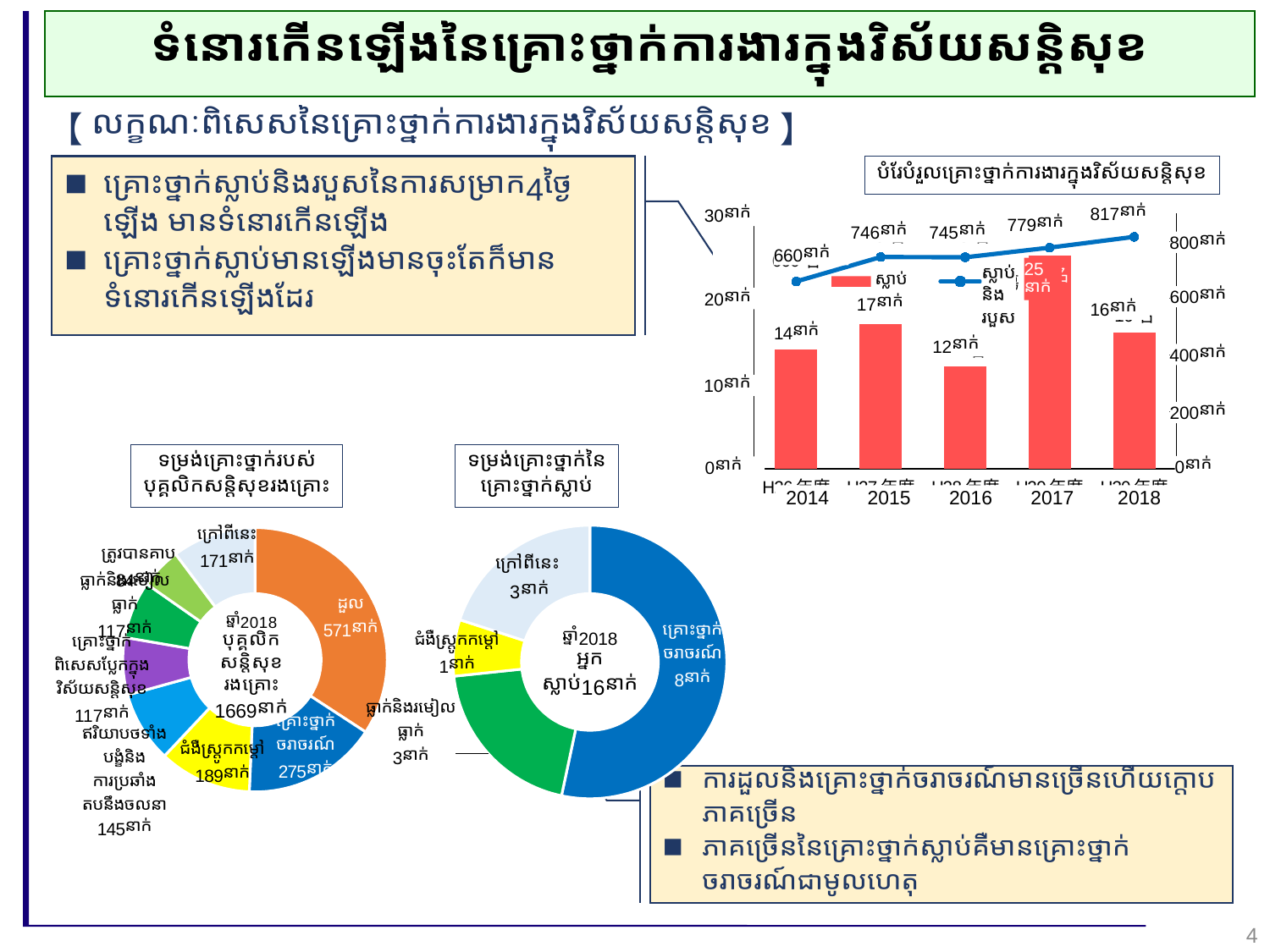

ទំនោរកើនឡើងនៃគ្រោះថ្នាក់ការងារក្នុងវិស័យសន្តិសុខ
【លក្ខណៈពិសេសនៃគ្រោះថ្នាក់ការងារក្នុងវិស័យសន្តិសុខ】
គ្រោះថ្នាក់ស្លាប់និងរបួសនៃការសម្រាក4ថ្ងៃឡើង មានទំនោរកើនឡើង
គ្រោះថ្នាក់ស្លាប់មានឡើងមានចុះតែក៏មានទំនោរកើនឡើងដែរ
បំរែបំរួលគ្រោះថ្នាក់ការងារក្នុងវិស័យសន្តិសុខ

### Chart

| Category |  |  |
|---|---|---|
| H26年度 | 14.0 | 660.0 |
| H27年度 | 17.0 | 746.0 |
| H28年度 | 12.0 | 745.0 |
| H29年度 | 25.0 | 779.0 |
| H30年度 | 16.0 | 817.0 |
817នាក់
30នាក់
779នាក់
746នាក់
745នាក់
800នាក់
660នាក់
25
នាក់
ស្លាប់
និង
របួស
ស្លាប់
600នាក់
20នាក់
17នាក់
16នាក់
12នាក់
400នាក់
10នាក់
200នាក់
0នាក់
0នាក់
  2014       2015       2016       2017        2018
14នាក់
ទម្រង់គ្រោះថ្នាក់របស់
បុគ្គលិកសន្តិសុខរងគ្រោះ
ទម្រង់គ្រោះថ្នាក់នៃ
គ្រោះថ្នាក់ស្លាប់

### Chart

| Category |  |
|---|---|
| គ្រោះថ្នាក់ចរាចរណ៍ | 8.0 |
| ធ្លាក់និងរមៀលធ្លាក់ | 3.0 |
| ជំងឺស្ត្រូកកម្តៅ | 1.0 |
| ក្រៅពីនេះ | 3.0 |

### Chart

| Category |  |
|---|---|
| ដួល | 571.0 |
| គ្រោះថ្នាក់ចរាចរណ៍ | 275.0 |
| ជំងឺស្ត្រូកកម្តៅ | 189.0 |
| ឥរិយាបថទាំងបង្ខំនិងការប្រឆាំងតបនឹងចលនា | 145.0 |
| គ្រោះថ្នាក់ពិសេសប្លែកក្នុងវិស័យសន្តិសុខ | 117.0 |
| ធ្លាក់និងរមៀលធ្លាក់ | 117.0 |
| ត្រូវបានគាប | 84.0 |
| ក្រៅពីនេះ | 171.0 |
ឆ្នាំ2018
អ្នកស្លាប់16នាក់
ការដួលនិងគ្រោះថ្នាក់ចរាចរណ៍មានច្រើនហើយក្តោបភាគច្រើន
ភាគច្រើននៃគ្រោះថ្នាក់ស្លាប់គឺមានគ្រោះថ្នាក់ចរាចរណ៍ជាមូលហេតុ
4